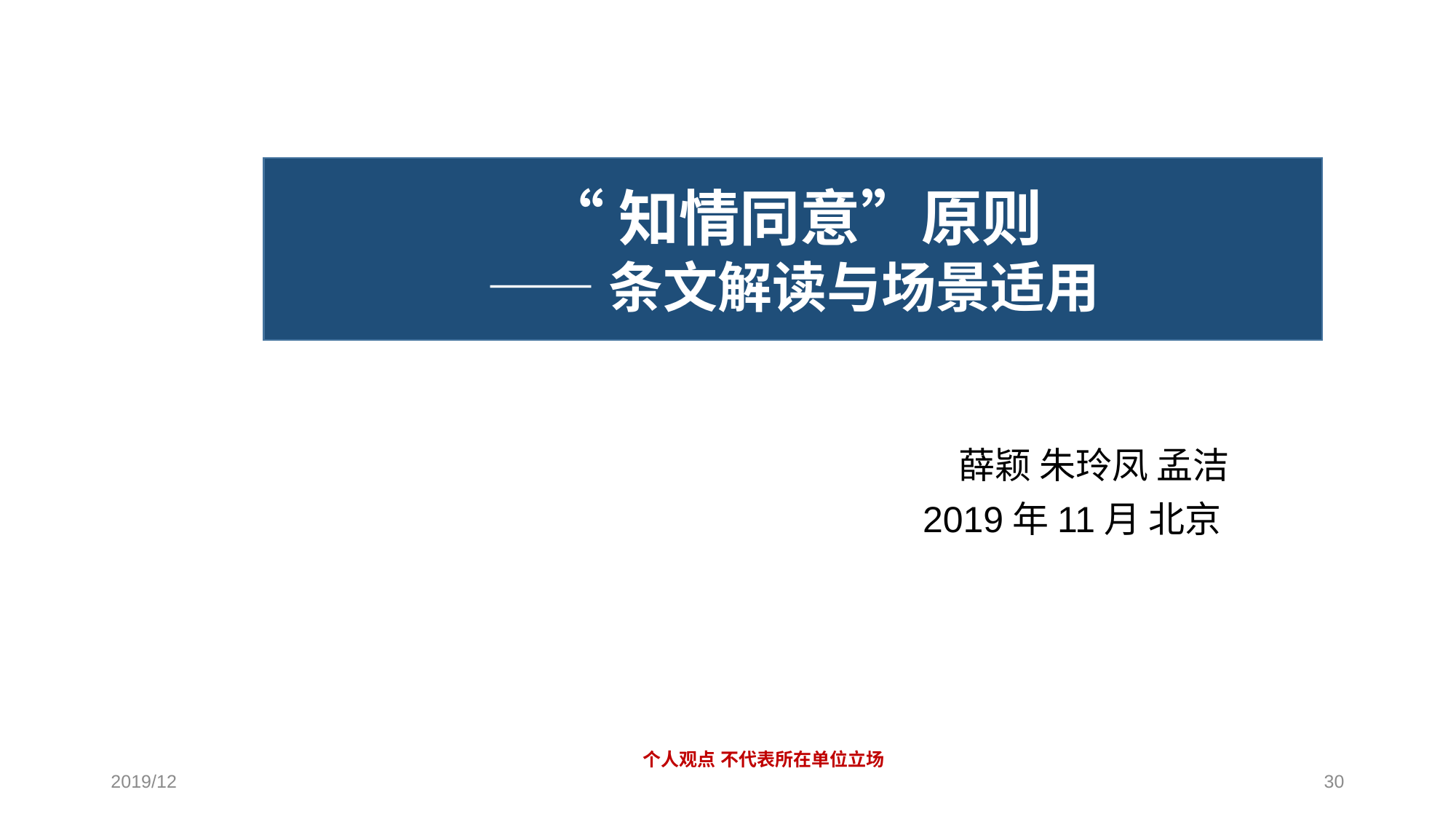

“知情同意”原则
——条文解读与场景适用
薛颖 朱玲凤 孟洁
2019年11月 北京

个人观点 不代表所在单位立场
2019/12
30